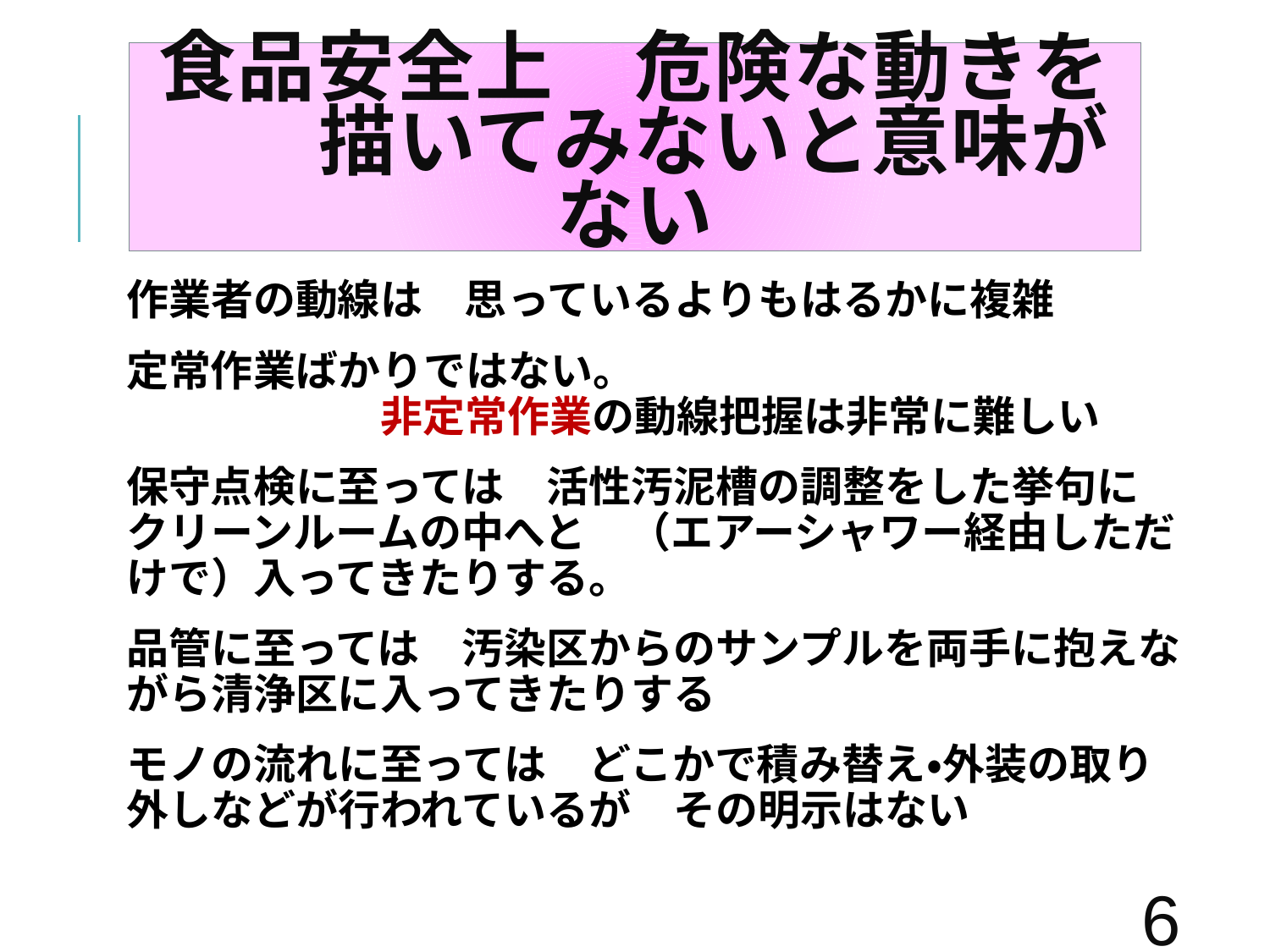

# 食品安全上　危険な動きを　　描いてみないと意味がない
作業者の動線は　思っているよりもはるかに複雑
定常作業ばかりではない。　　　　　　　　　　　　　　　　　　　非定常作業の動線把握は非常に難しい
保守点検に至っては　活性汚泥槽の調整をした挙句に　クリーンルームの中へと　（エアーシャワー経由しただけで）入ってきたりする。
品管に至っては　汚染区からのサンプルを両手に抱えながら清浄区に入ってきたりする
モノの流れに至っては　どこかで積み替え・外装の取り外しなどが行われているが　その明示はない
67